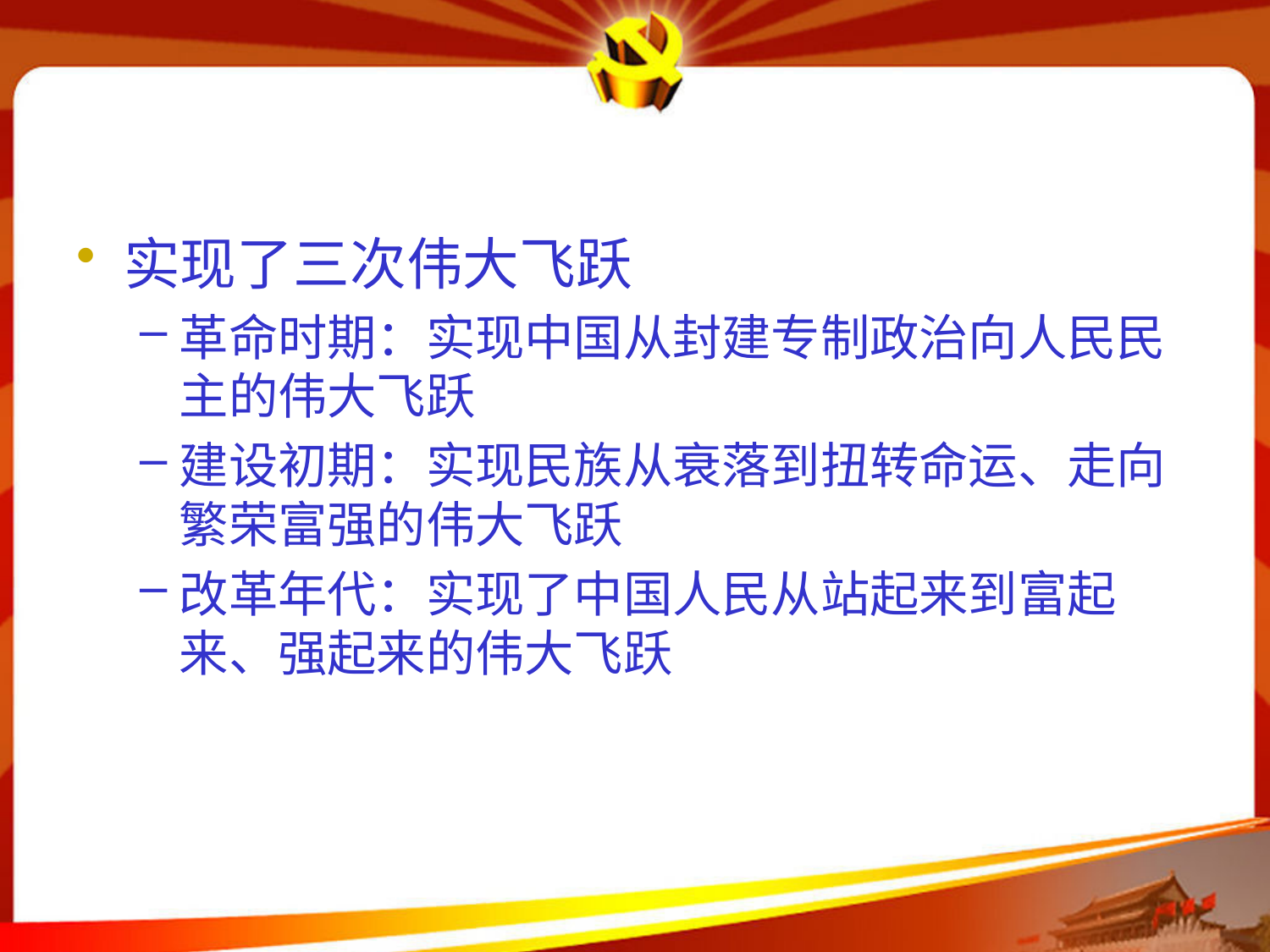

#
实现了三次伟大飞跃
革命时期：实现中国从封建专制政治向人民民主的伟大飞跃
建设初期：实现民族从衰落到扭转命运、走向繁荣富强的伟大飞跃
改革年代：实现了中国人民从站起来到富起来、强起来的伟大飞跃